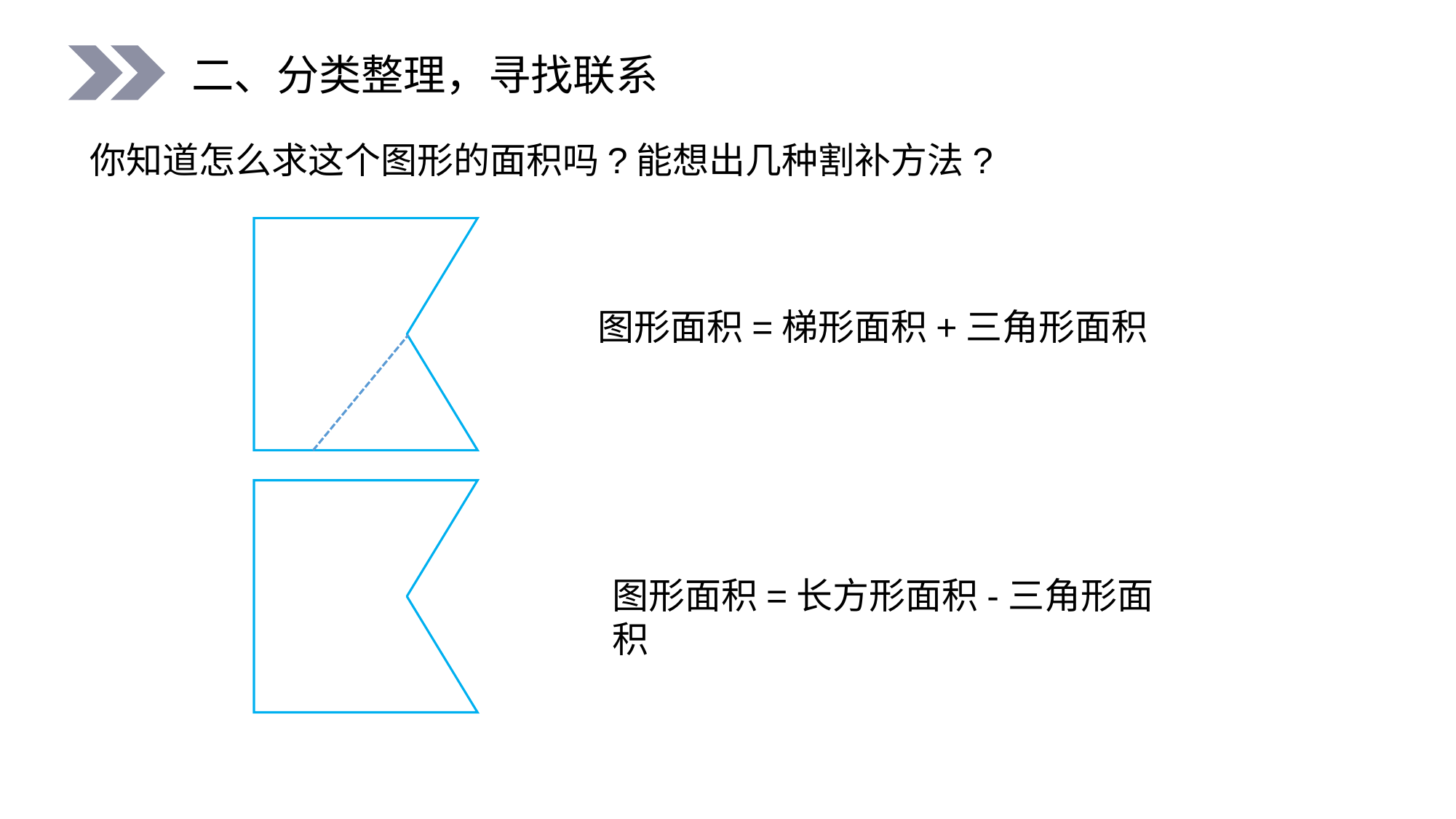

二、分类整理，寻找联系
你知道怎么求这个图形的面积吗?能想出几种割补方法?

图形面积=梯形面积+三角形面积

图形面积=长方形面积-三角形面积